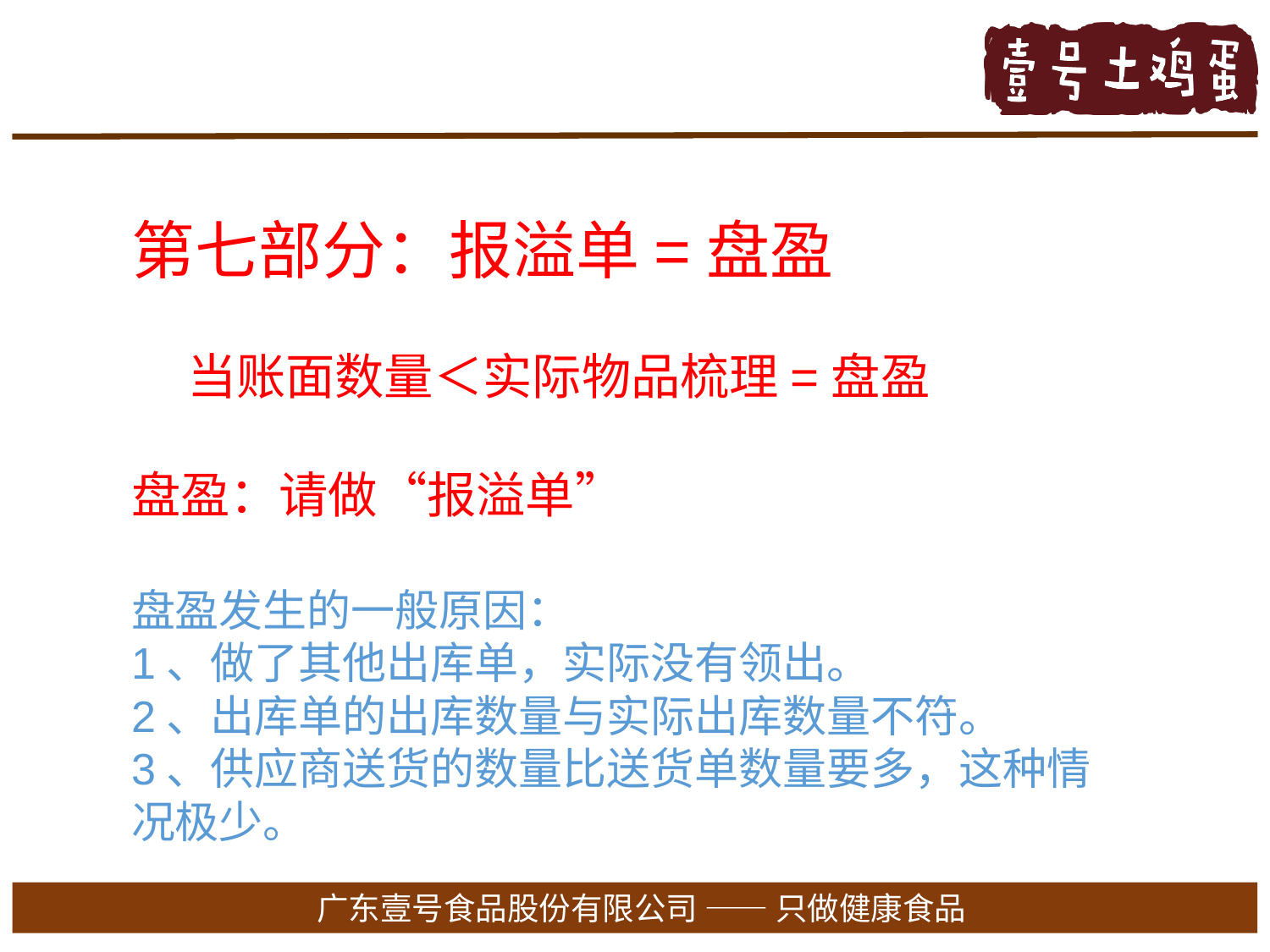

第七部分：报溢单=盘盈

    当账面数量＜实际物品梳理=盘盈

盘盈：请做“报溢单”

盘盈发生的一般原因：
1、做了其他出库单，实际没有领出。
2、出库单的出库数量与实际出库数量不符。
3、供应商送货的数量比送货单数量要多，这种情况极少。